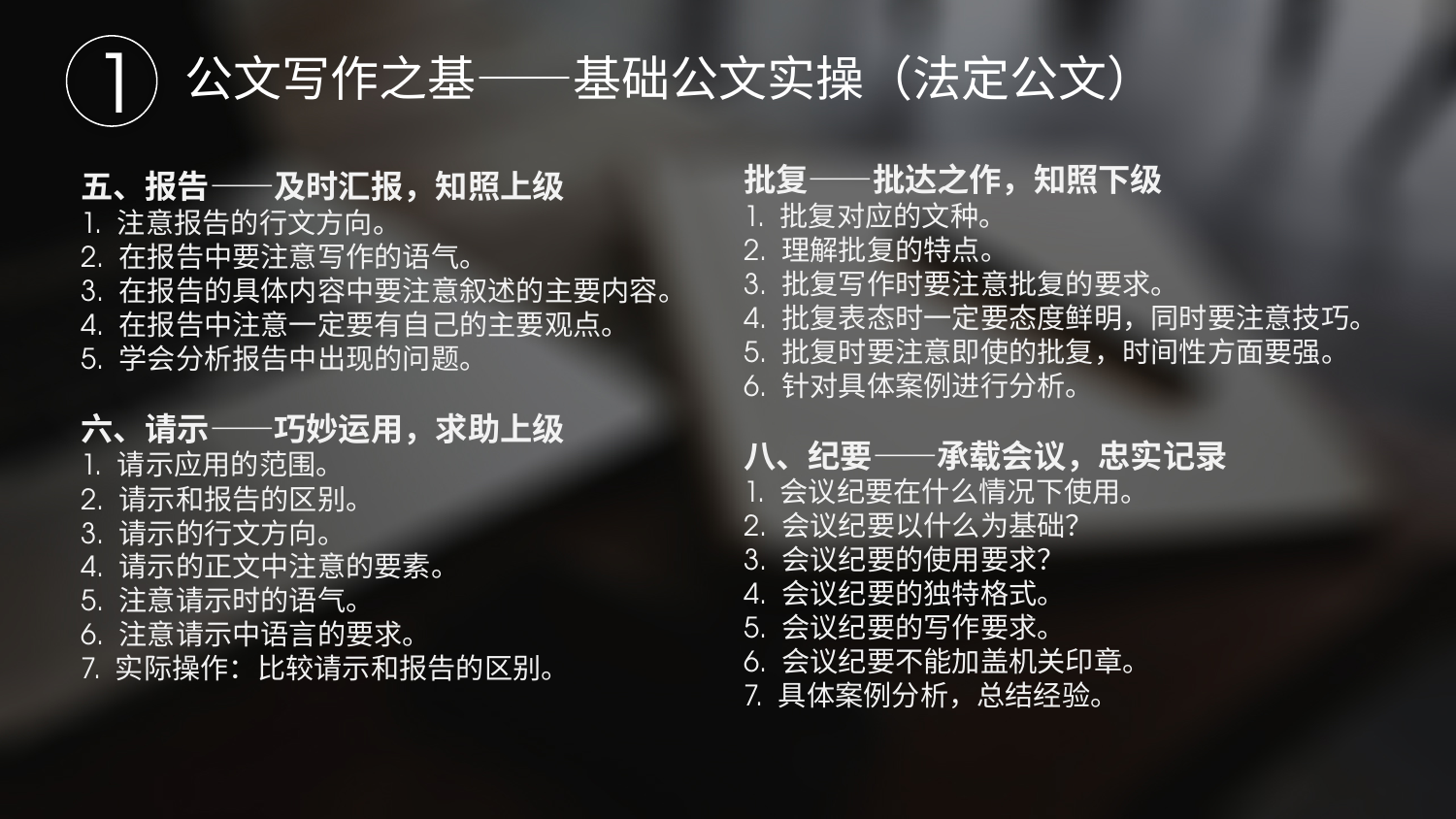

1
公文写作之基——基础公文实操（法定公文）
批复——批达之作，知照下级
1. 批复对应的文种。
2. 理解批复的特点。
3. 批复写作时要注意批复的要求。
4. 批复表态时一定要态度鲜明，同时要注意技巧。
5. 批复时要注意即使的批复，时间性方面要强。
6. 针对具体案例进行分析。

八、纪要——承载会议，忠实记录
1. 会议纪要在什么情况下使用。
2. 会议纪要以什么为基础？
3. 会议纪要的使用要求？
4. 会议纪要的独特格式。
5. 会议纪要的写作要求。
6. 会议纪要不能加盖机关印章。
7. 具体案例分析，总结经验。

五、报告——及时汇报，知照上级
1. 注意报告的行文方向。
2. 在报告中要注意写作的语气。
3. 在报告的具体内容中要注意叙述的主要内容。
4. 在报告中注意一定要有自己的主要观点。
5. 学会分析报告中出现的问题。

六、请示——巧妙运用，求助上级
1. 请示应用的范围。
2. 请示和报告的区别。
3. 请示的行文方向。
4. 请示的正文中注意的要素。
5. 注意请示时的语气。
6. 注意请示中语言的要求。
7. 实际操作：比较请示和报告的区别。